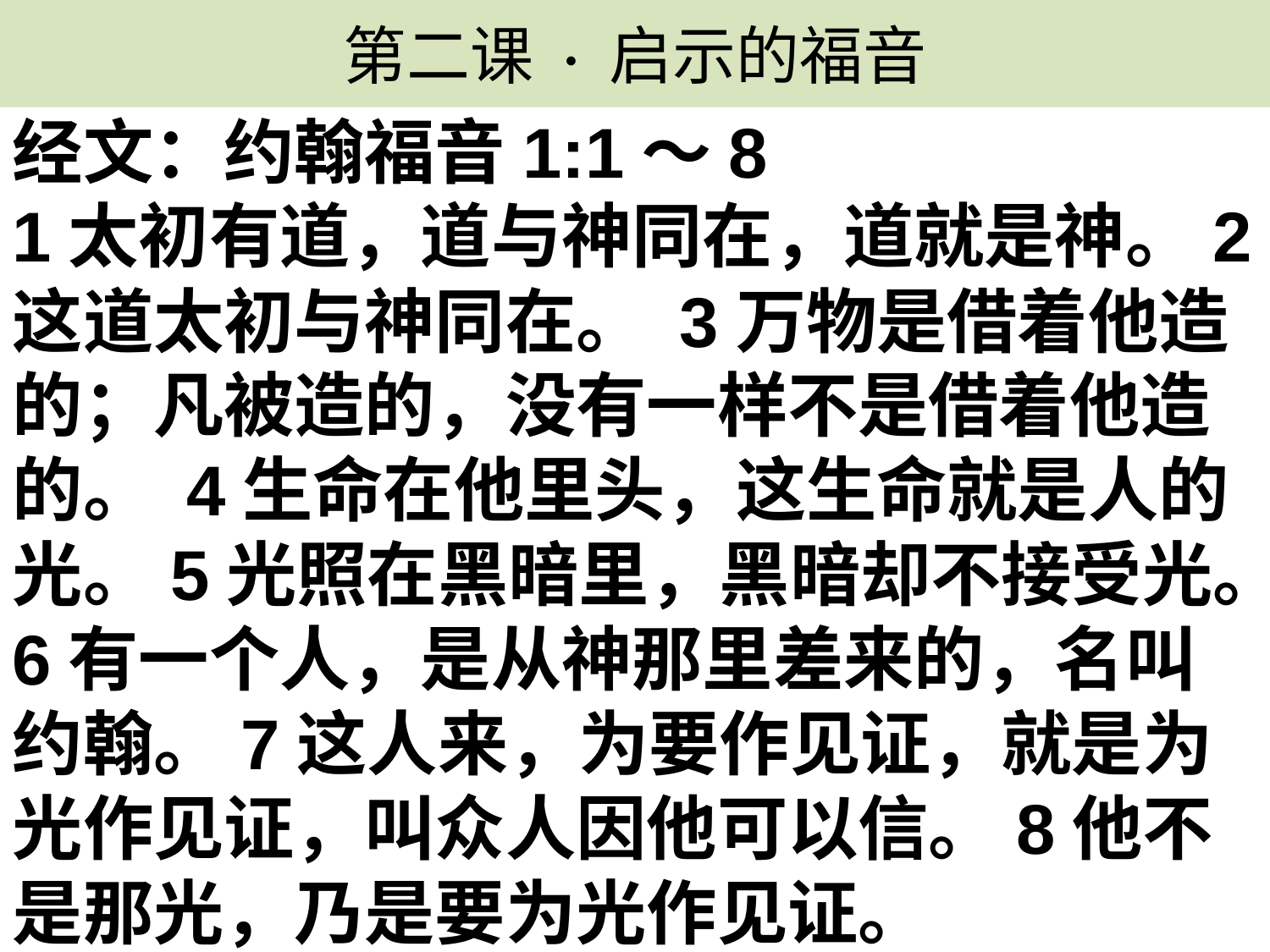

# 第二课 · 启示的福音
经文：约翰福音1:1～8
1太初有道，道与神同在，道就是神。2这道太初与神同在。 3万物是借着他造的；凡被造的，没有一样不是借着他造的。 4生命在他里头，这生命就是人的光。5光照在黑暗里，黑暗却不接受光。6有一个人，是从神那里差来的，名叫约翰。7这人来，为要作见证，就是为光作见证，叫众人因他可以信。8他不是那光，乃是要为光作见证。